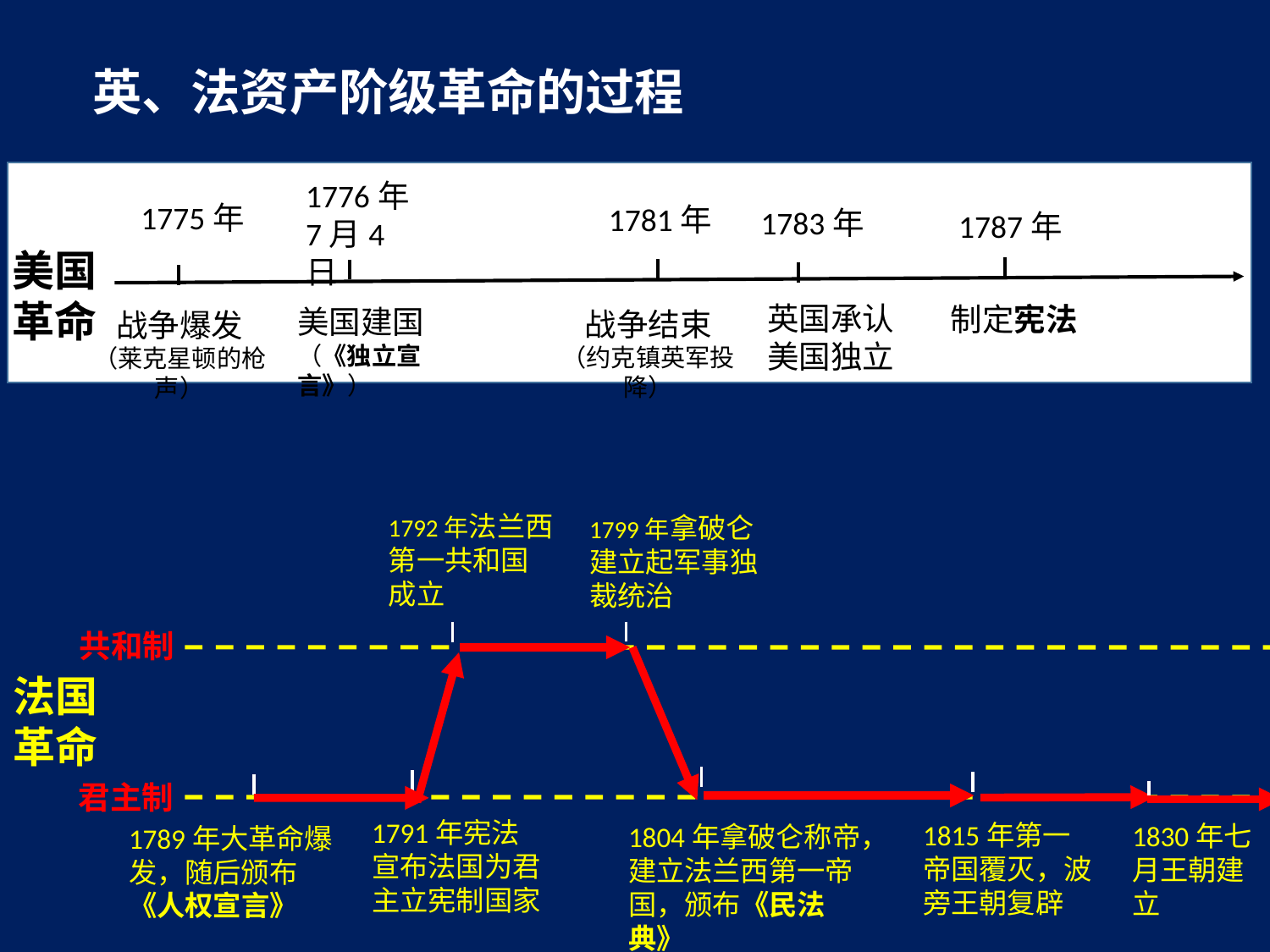

# 英、法资产阶级革命的过程

1776年7月4日
1775年
1781年
1783年
1787年
美国
革命
英国承认美国独立
制定宪法
美国建国（《独立宣言》）
战争结束
（约克镇英军投降）
战争爆发
（莱克星顿的枪声）
1792年法兰西第一共和国成立
1799年拿破仑建立起军事独裁统治
共和制

法国
革命
君主制

1791年宪法宣布法国为君主立宪制国家
1815年第一帝国覆灭，波旁王朝复辟
1830年七月王朝建立
1804年拿破仑称帝，建立法兰西第一帝国，颁布《民法典》
1789年大革命爆发，随后颁布《人权宣言》